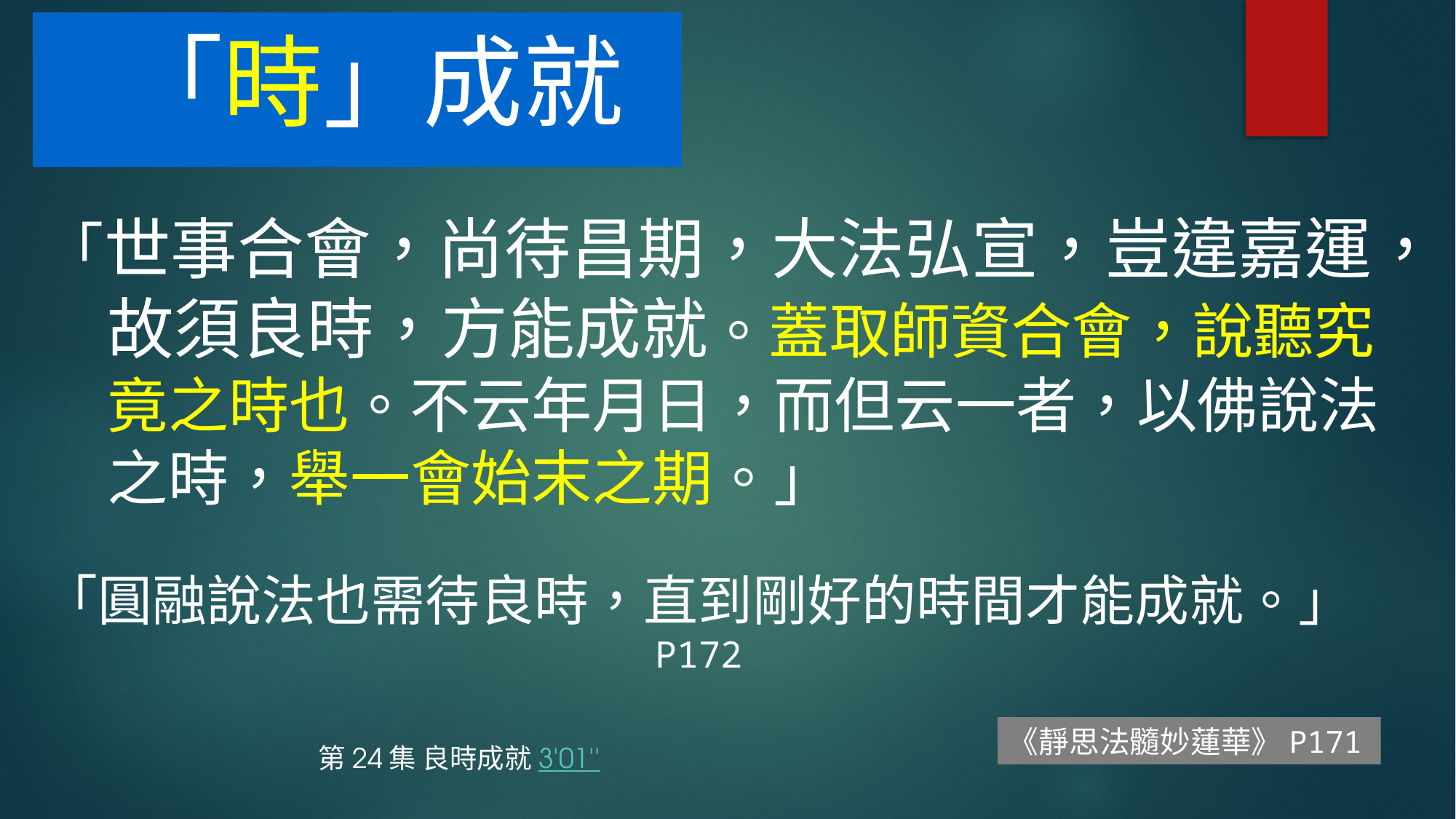

「時」成就
「世事合會，尚待昌期，大法弘宣，豈違嘉運，故須良時，方能成就。蓋取師資合會，說聽究竟之時也。不云年月日，而但云一者，以佛說法之時，舉一會始末之期。」
「圓融說法也需待良時，直到剛好的時間才能成就。」
P172
《靜思法髓妙蓮華》P171
第24集 良時成就3'01''